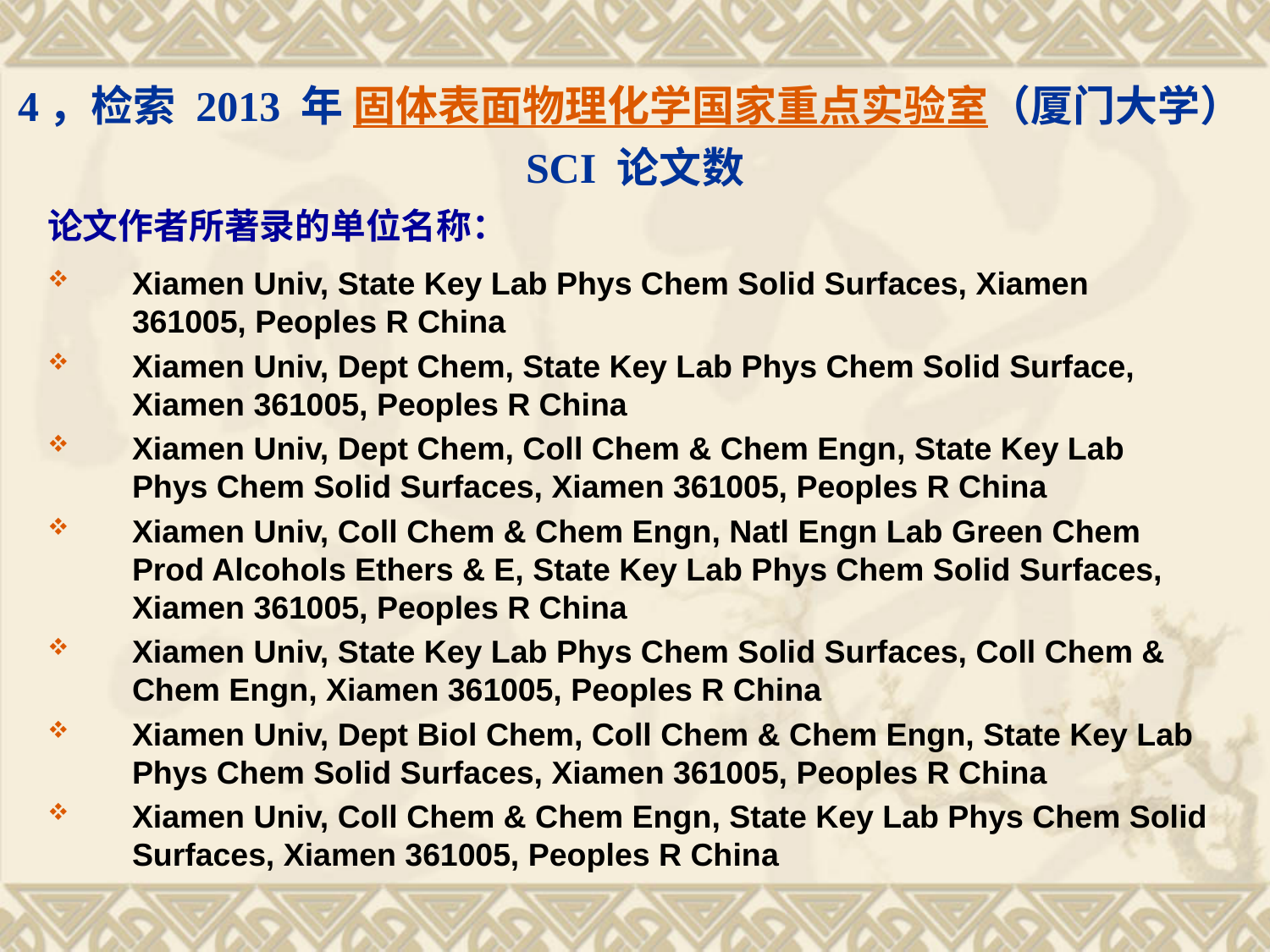

# 4，检索 2013 年 固体表面物理化学国家重点实验室（厦门大学）SCI 论文数
论文作者所著录的单位名称：
Xiamen Univ, State Key Lab Phys Chem Solid Surfaces, Xiamen 361005, Peoples R China
Xiamen Univ, Dept Chem, State Key Lab Phys Chem Solid Surface, Xiamen 361005, Peoples R China
Xiamen Univ, Dept Chem, Coll Chem & Chem Engn, State Key Lab Phys Chem Solid Surfaces, Xiamen 361005, Peoples R China
Xiamen Univ, Coll Chem & Chem Engn, Natl Engn Lab Green Chem Prod Alcohols Ethers & E, State Key Lab Phys Chem Solid Surfaces, Xiamen 361005, Peoples R China
Xiamen Univ, State Key Lab Phys Chem Solid Surfaces, Coll Chem & Chem Engn, Xiamen 361005, Peoples R China
Xiamen Univ, Dept Biol Chem, Coll Chem & Chem Engn, State Key Lab Phys Chem Solid Surfaces, Xiamen 361005, Peoples R China
Xiamen Univ, Coll Chem & Chem Engn, State Key Lab Phys Chem Solid Surfaces, Xiamen 361005, Peoples R China